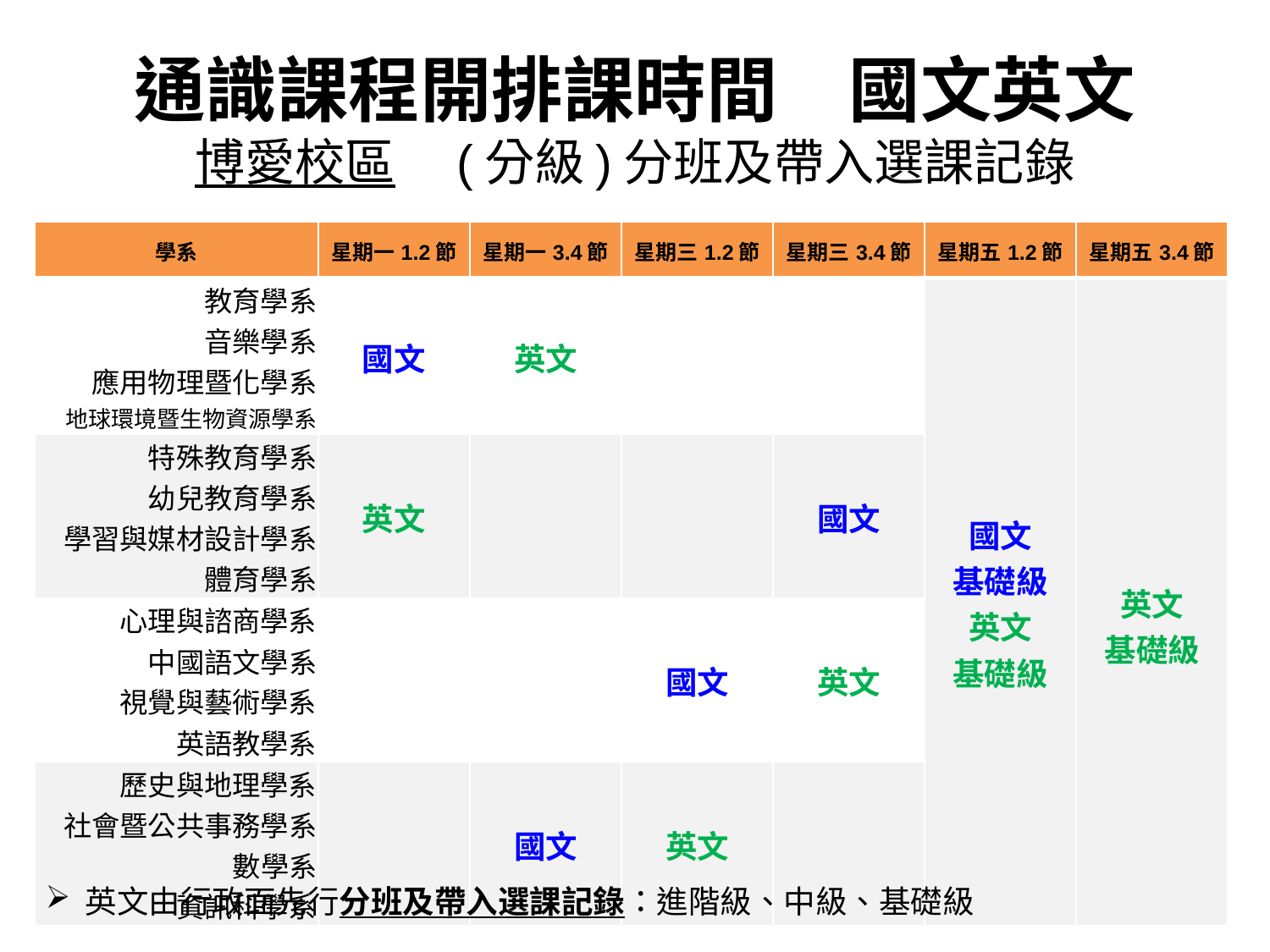

# 通識課程開排課時間　國文英文 博愛校區　(分級)分班及帶入選課記錄
| 學系 | 星期一1.2節 | 星期一3.4節 | 星期三1.2節 | 星期三3.4節 | 星期五1.2節 | 星期五3.4節 |
| --- | --- | --- | --- | --- | --- | --- |
| 教育學系 音樂學系 應用物理暨化學系 地球環境暨生物資源學系 | 國文 | 英文 |  |  | 國文 基礎級 英文 基礎級 | 英文 基礎級 |
| 特殊教育學系 幼兒教育學系 學習與媒材設計學系 體育學系 | 英文 |  |  | 國文 |  |  |
| 心理與諮商學系 中國語文學系 視覺與藝術學系 英語教學系 |  |  | 國文 | 英文 |  |  |
| 歷史與地理學系 社會暨公共事務學系 數學系 資訊科學系 |  | 國文 | 英文 |  |  |  |

英文由行政面先行分班及帶入選課記錄：進階級、中級、基礎級
7